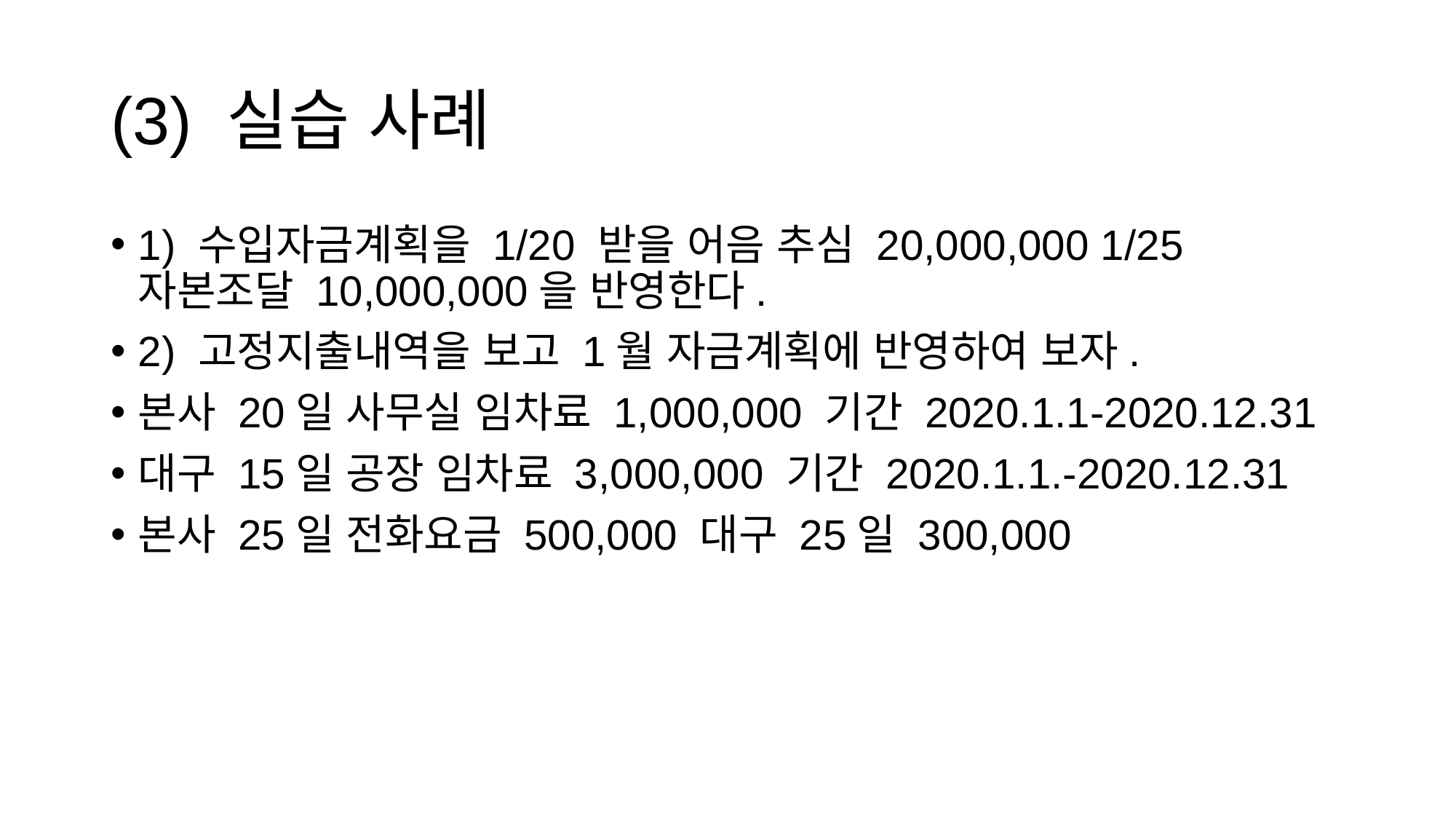

# (3) 실습 사례
1) 수입자금계획을 1/20 받을 어음 추심 20,000,000 1/25 자본조달 10,000,000을 반영한다.
2) 고정지출내역을 보고 1월 자금계획에 반영하여 보자.
본사 20일 사무실 임차료 1,000,000 기간 2020.1.1-2020.12.31
대구 15일 공장 임차료 3,000,000 기간 2020.1.1.-2020.12.31
본사 25일 전화요금 500,000 대구 25일 300,000